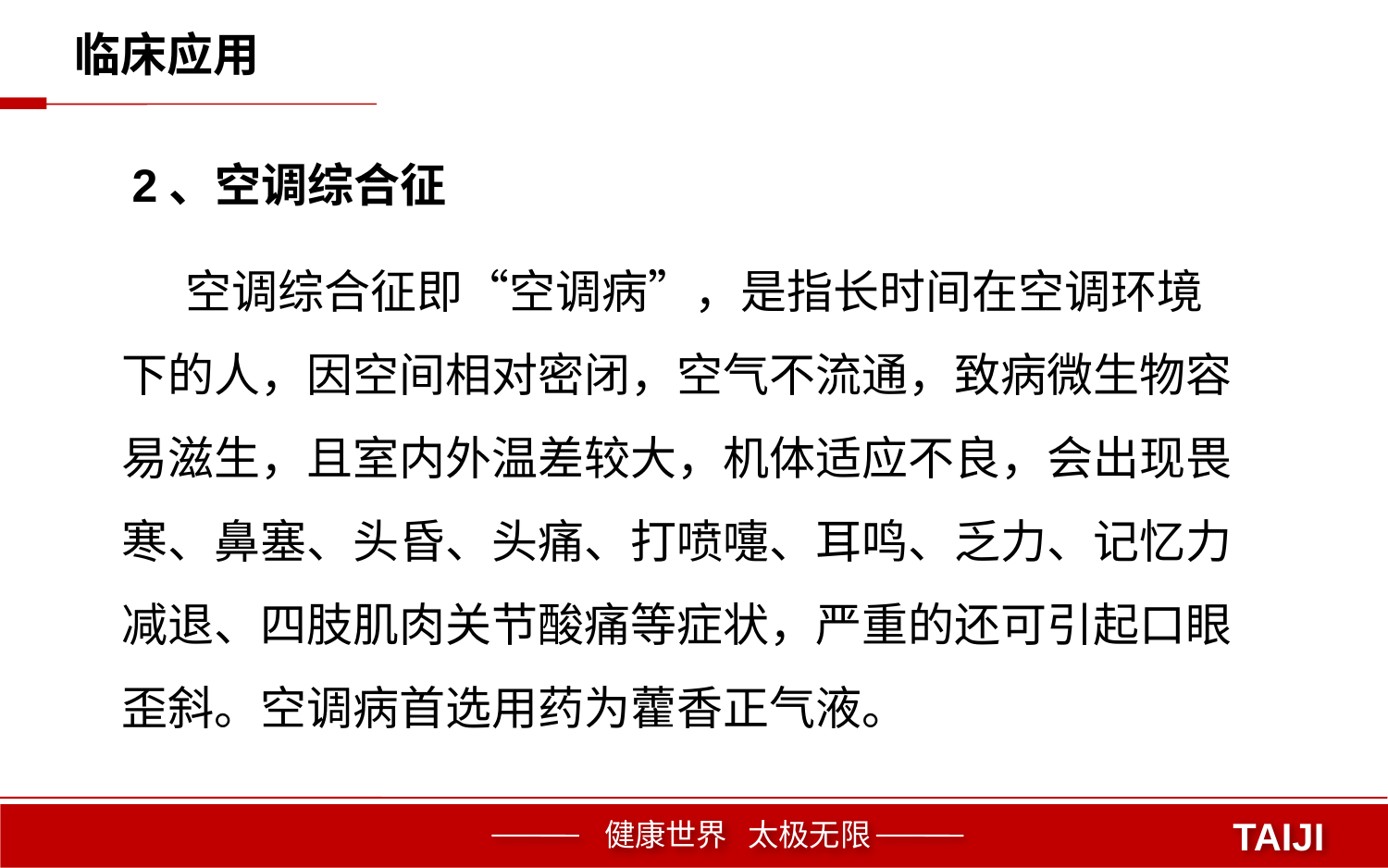

临床应用
2、空调综合征
     空调综合征即“空调病”，是指长时间在空调环境下的人，因空间相对密闭，空气不流通，致病微生物容易滋生，且室内外温差较大，机体适应不良，会出现畏寒、鼻塞、头昏、头痛、打喷嚏、耳鸣、乏力、记忆力减退、四肢肌肉关节酸痛等症状，严重的还可引起口眼歪斜。空调病首选用药为藿香正气液。